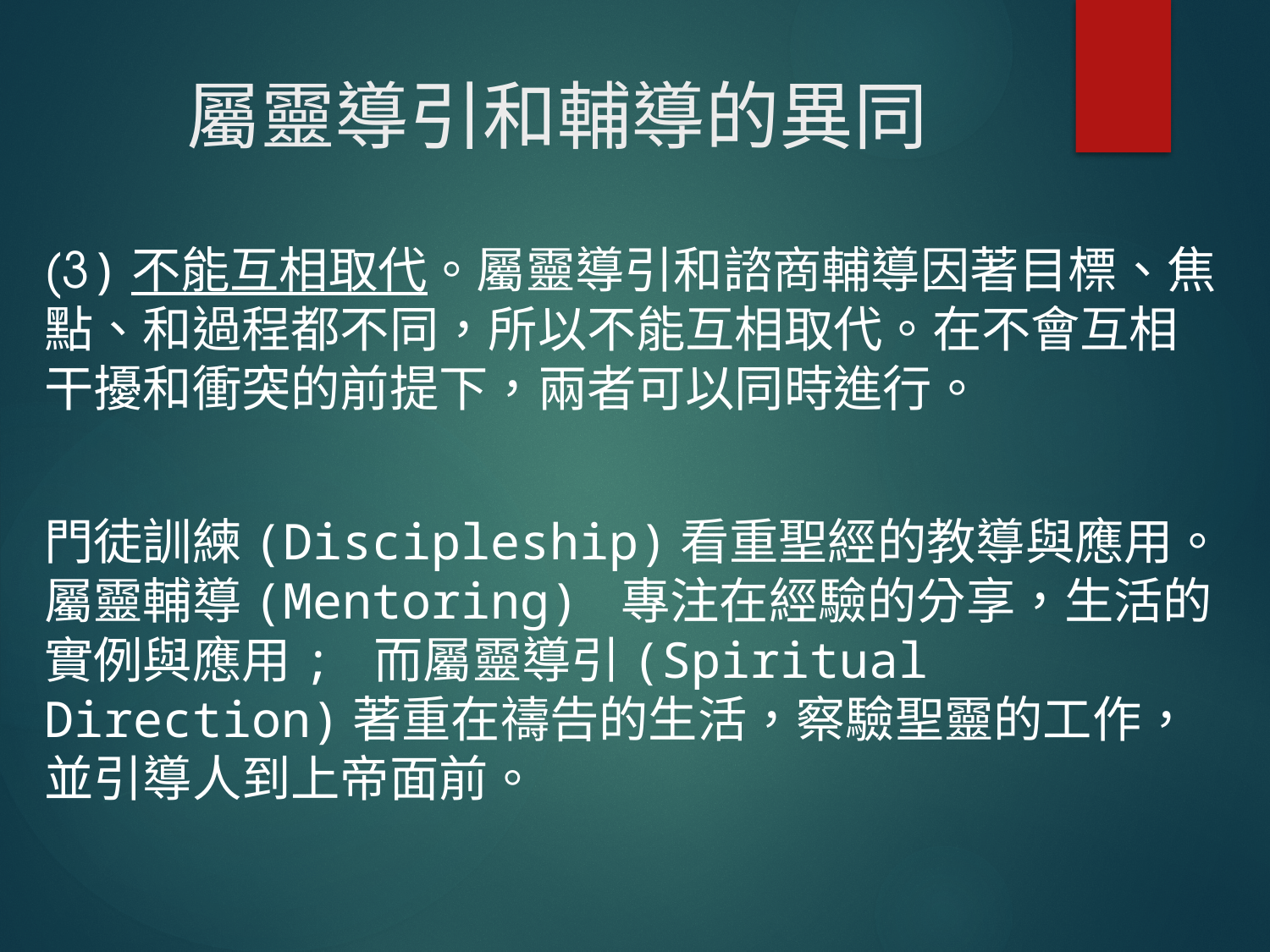

# 屬靈導引和輔導的異同
(3)不能互相取代。屬靈導引和諮商輔導因著目標、焦點、和過程都不同，所以不能互相取代。在不會互相干擾和衝突的前提下，兩者可以同時進行。

門徒訓練(Discipleship)看重聖經的教導與應用。屬靈輔導(Mentoring) 專注在經驗的分享，生活的實例與應用; 而屬靈導引(Spiritual Direction)著重在禱告的生活，察驗聖靈的工作，並引導人到上帝面前。